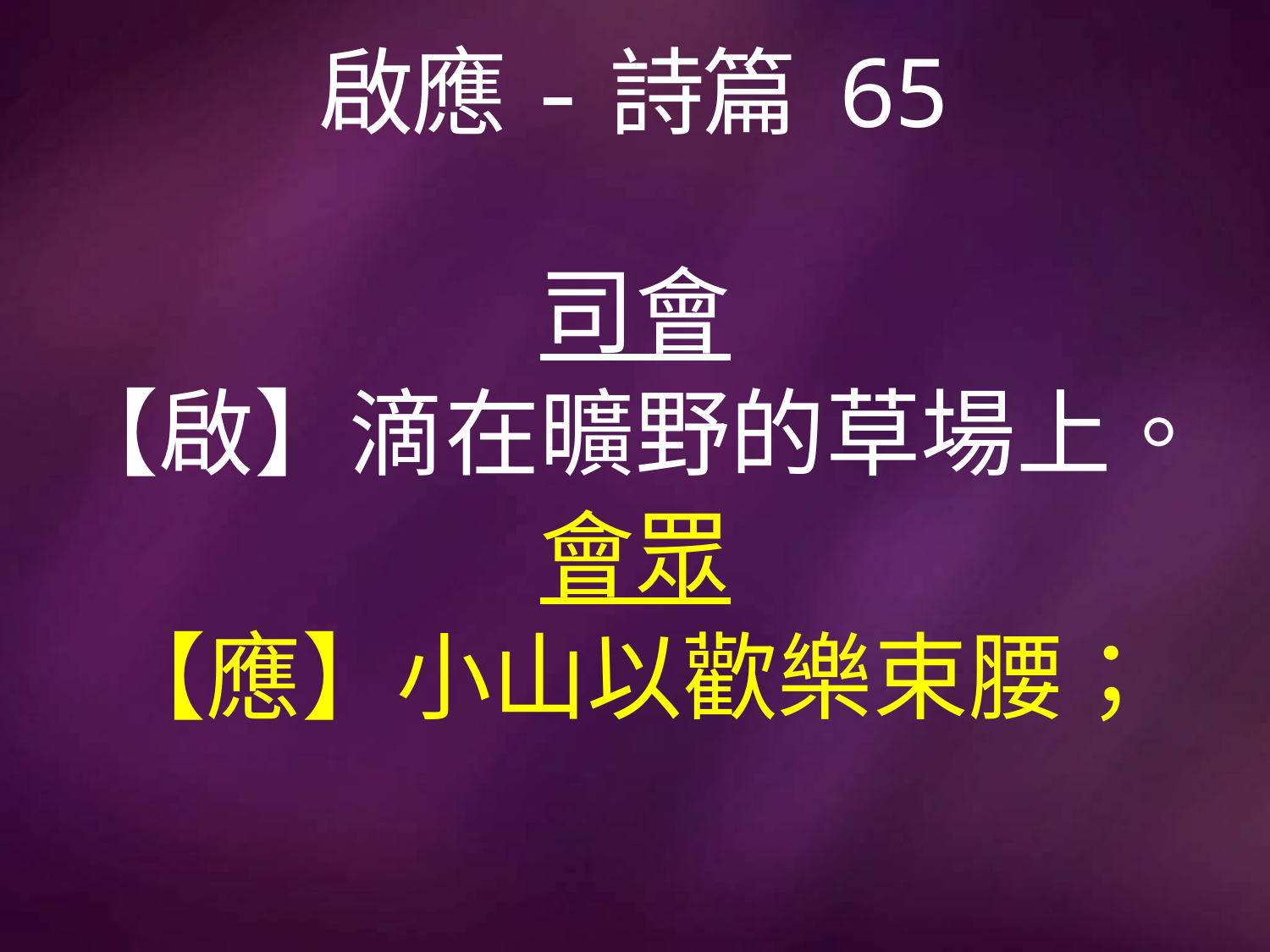

# 啟應-詩篇 65
司會
【啟】滴在曠野的草場上。
會眾
【應】小山以歡樂束腰；